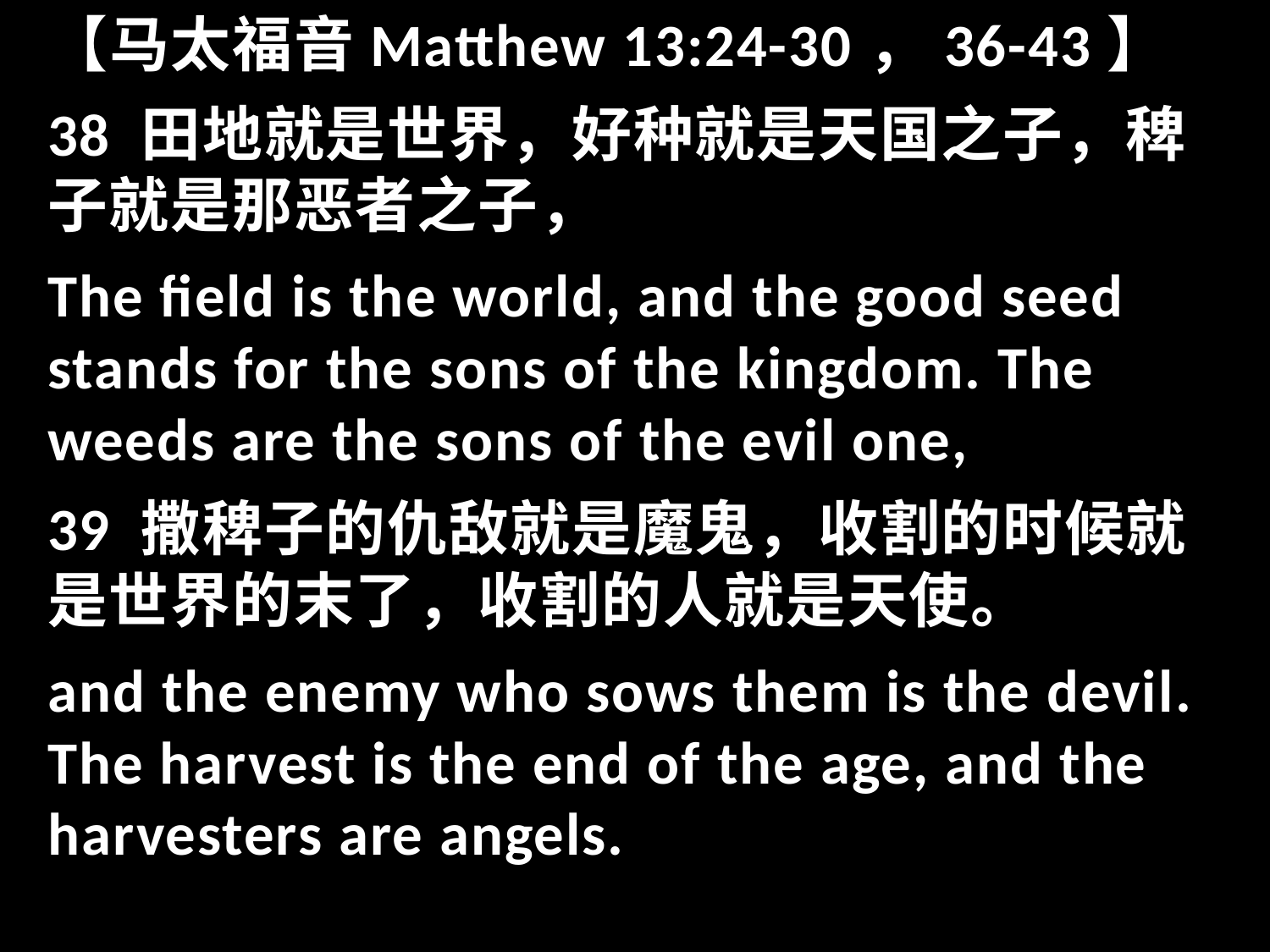

【马太福音Matthew 13:24-30，36-43】
38 田地就是世界，好种就是天国之子，稗子就是那恶者之子，
The field is the world, and the good seed stands for the sons of the kingdom. The weeds are the sons of the evil one,
39 撒稗子的仇敌就是魔鬼，收割的时候就是世界的末了，收割的人就是天使。
and the enemy who sows them is the devil. The harvest is the end of the age, and the harvesters are angels.